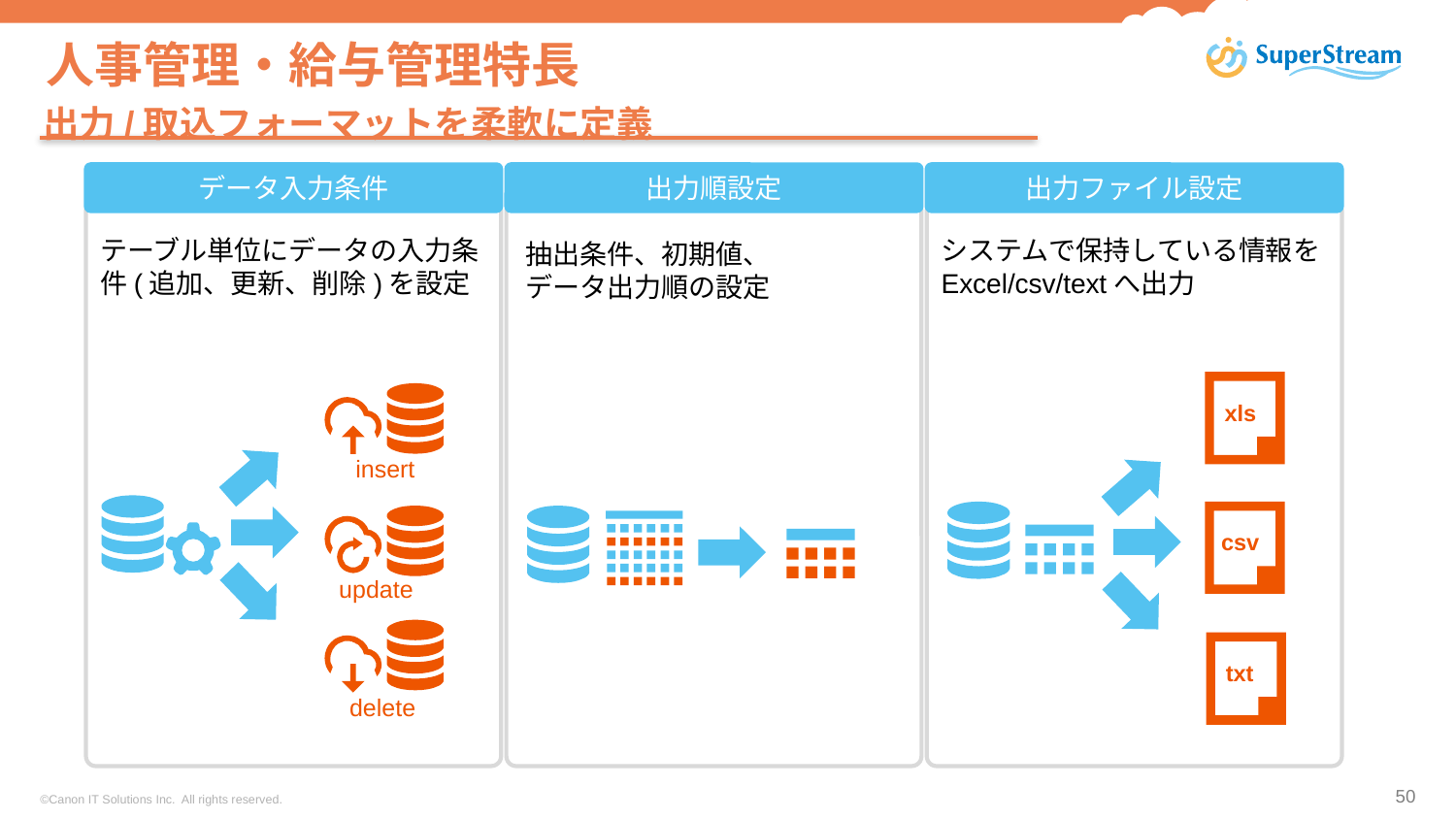

# 人事管理・給与管理特長
出力/取込フォーマットを柔軟に定義

データ入力条件
出力ファイル設定
出力順設定

テーブル単位にデータの入力条件(追加、更新、削除)を設定
システムで保持している情報をExcel/csv/textへ出力
抽出条件、初期値、
データ出力順の設定

xls

insert

csv

update

txt

delete
©Canon IT Solutions Inc.  All rights reserved.
50